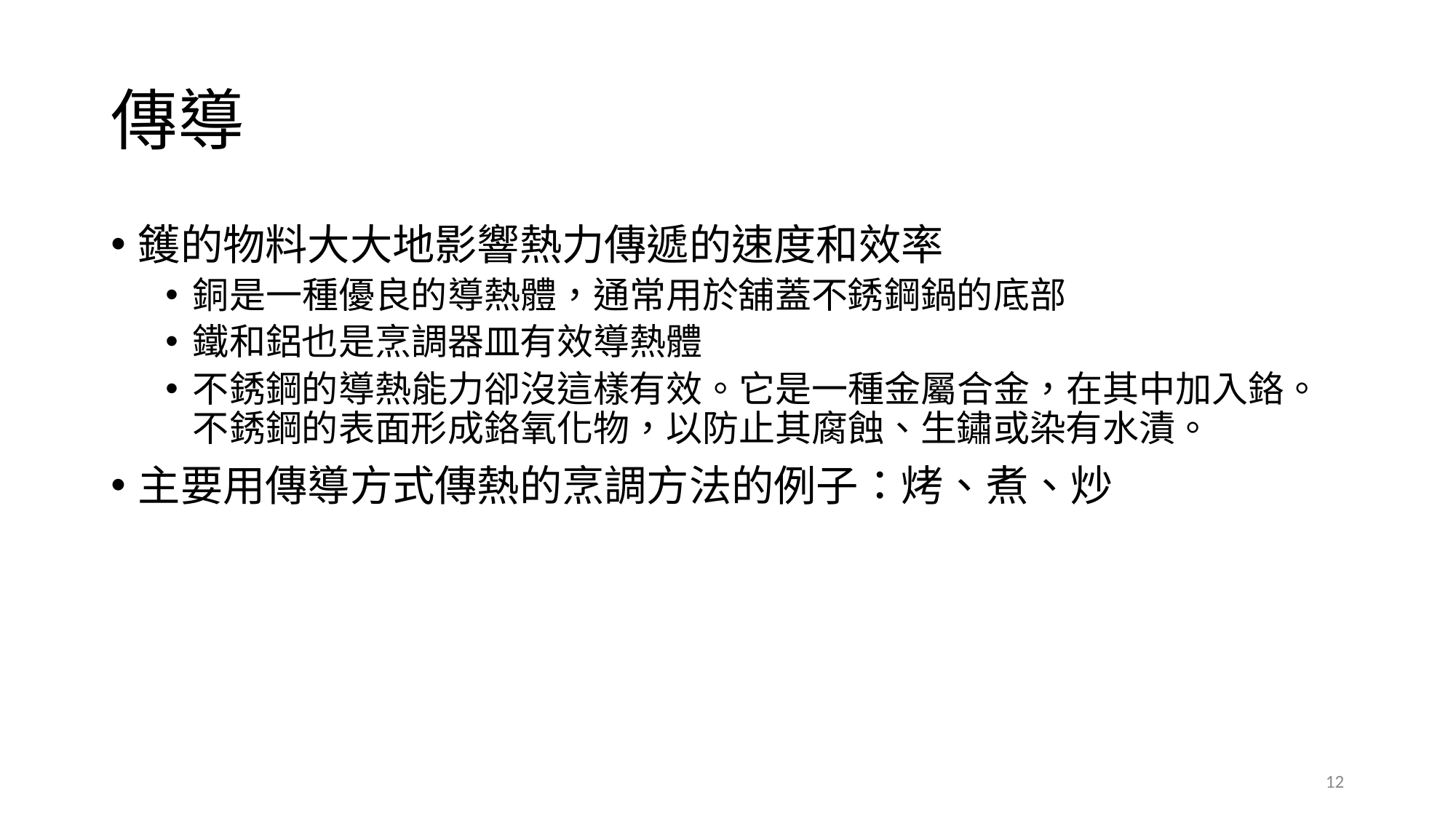

# 傳導
鑊的物料大大地影響熱力傳遞的速度和效率
銅是一種優良的導熱體，通常用於舖蓋不銹鋼鍋的底部
鐵和鋁也是烹調器皿有效導熱體
不銹鋼的導熱能力卻沒這樣有效。它是一種金屬合金，在其中加入鉻。不銹鋼的表面形成鉻氧化物，以防止其腐蝕、生鏽或染有水漬。
主要用傳導方式傳熱的烹調方法的例子：烤、煮、炒

12